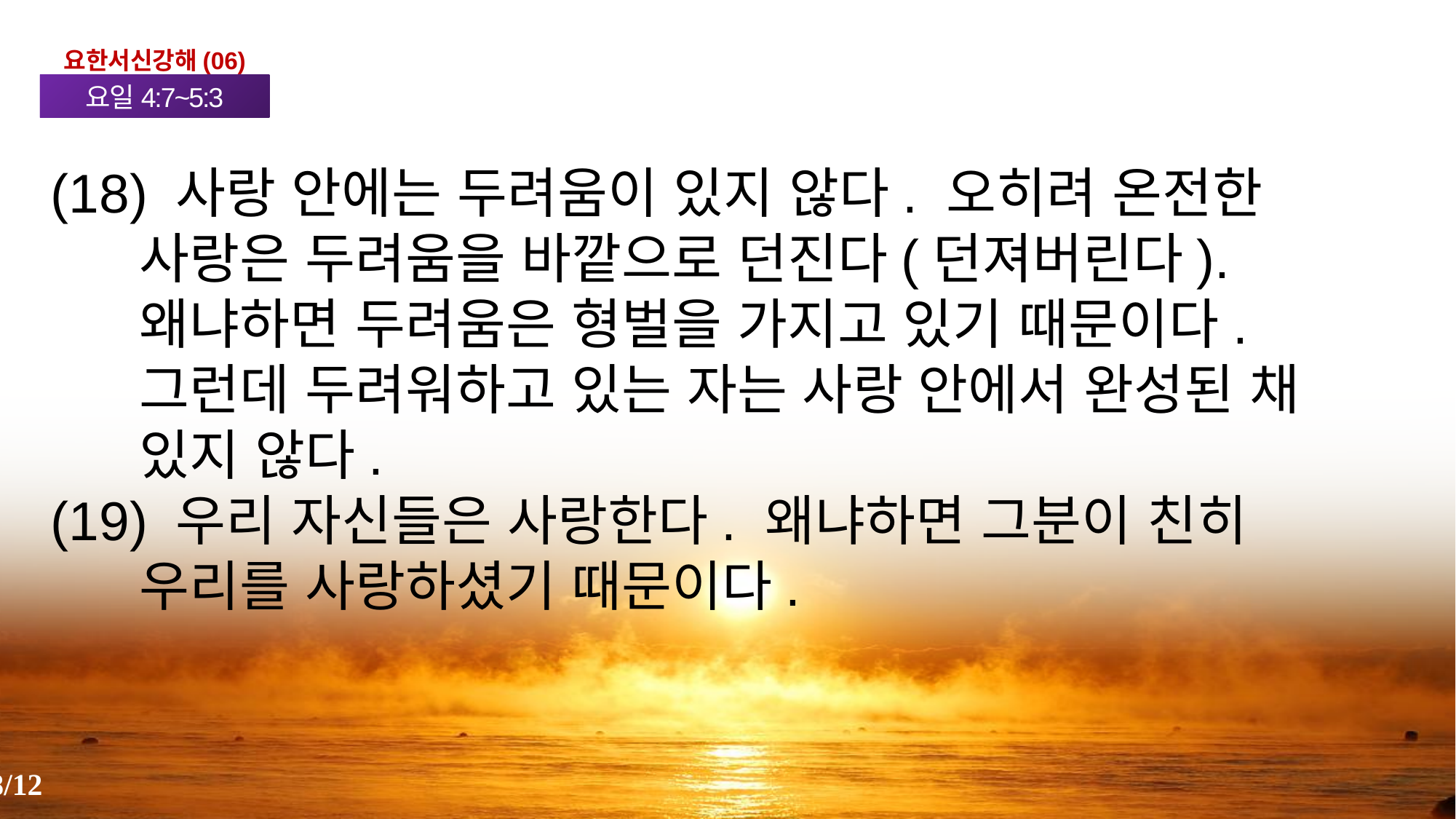

요한서신강해(06)
요일4:7~5:3

(18) 사랑 안에는 두려움이 있지 않다. 오히려 온전한 사랑은 두려움을 바깥으로 던진다(던져버린다). 왜냐하면 두려움은 형벌을 가지고 있기 때문이다. 그런데 두려워하고 있는 자는 사랑 안에서 완성된 채 있지 않다.
(19) 우리 자신들은 사랑한다. 왜냐하면 그분이 친히 우리를 사랑하셨기 때문이다.